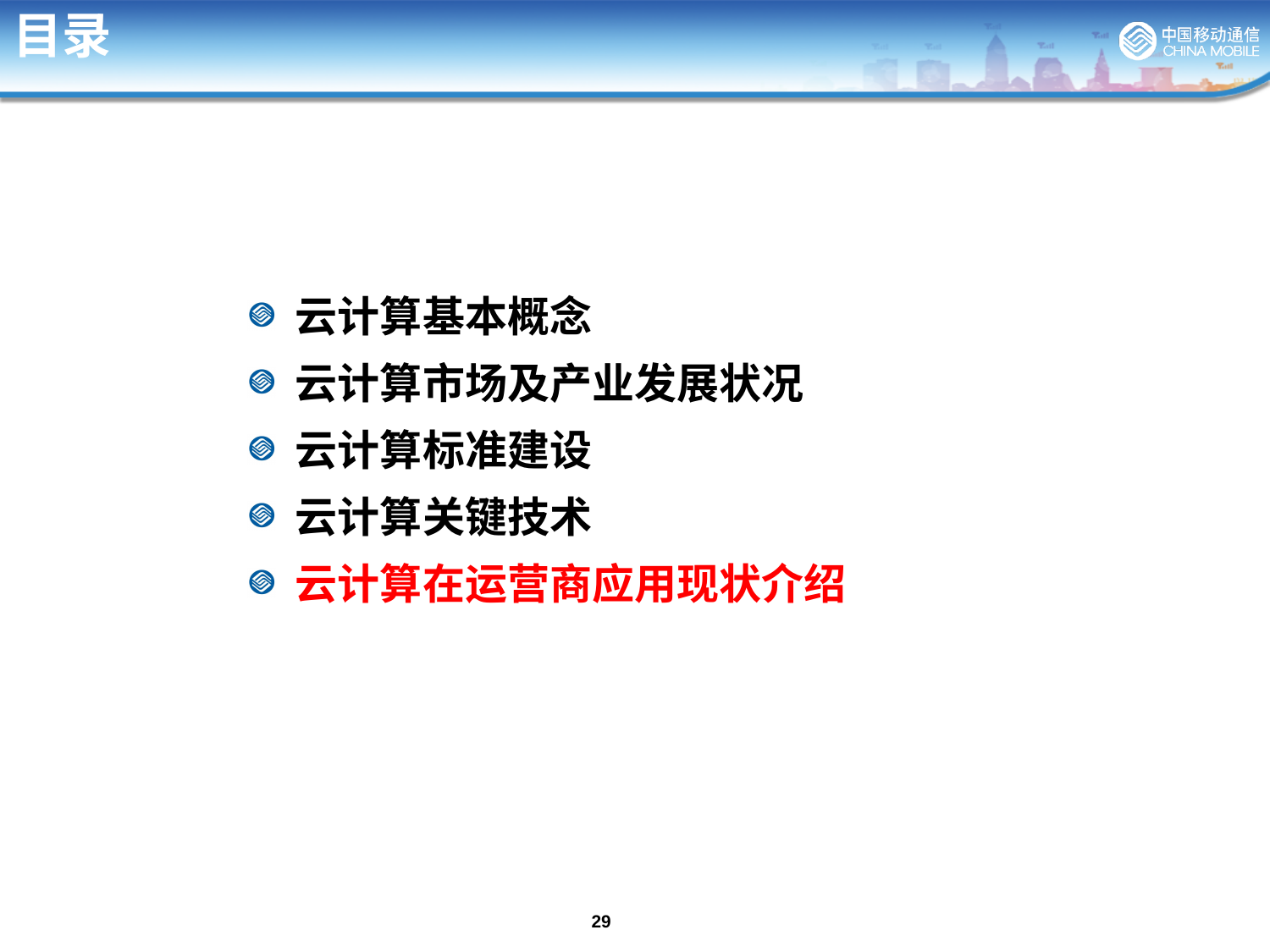

# 目录
云计算基本概念
云计算市场及产业发展状况
云计算标准建设
云计算关键技术
云计算在运营商应用现状介绍